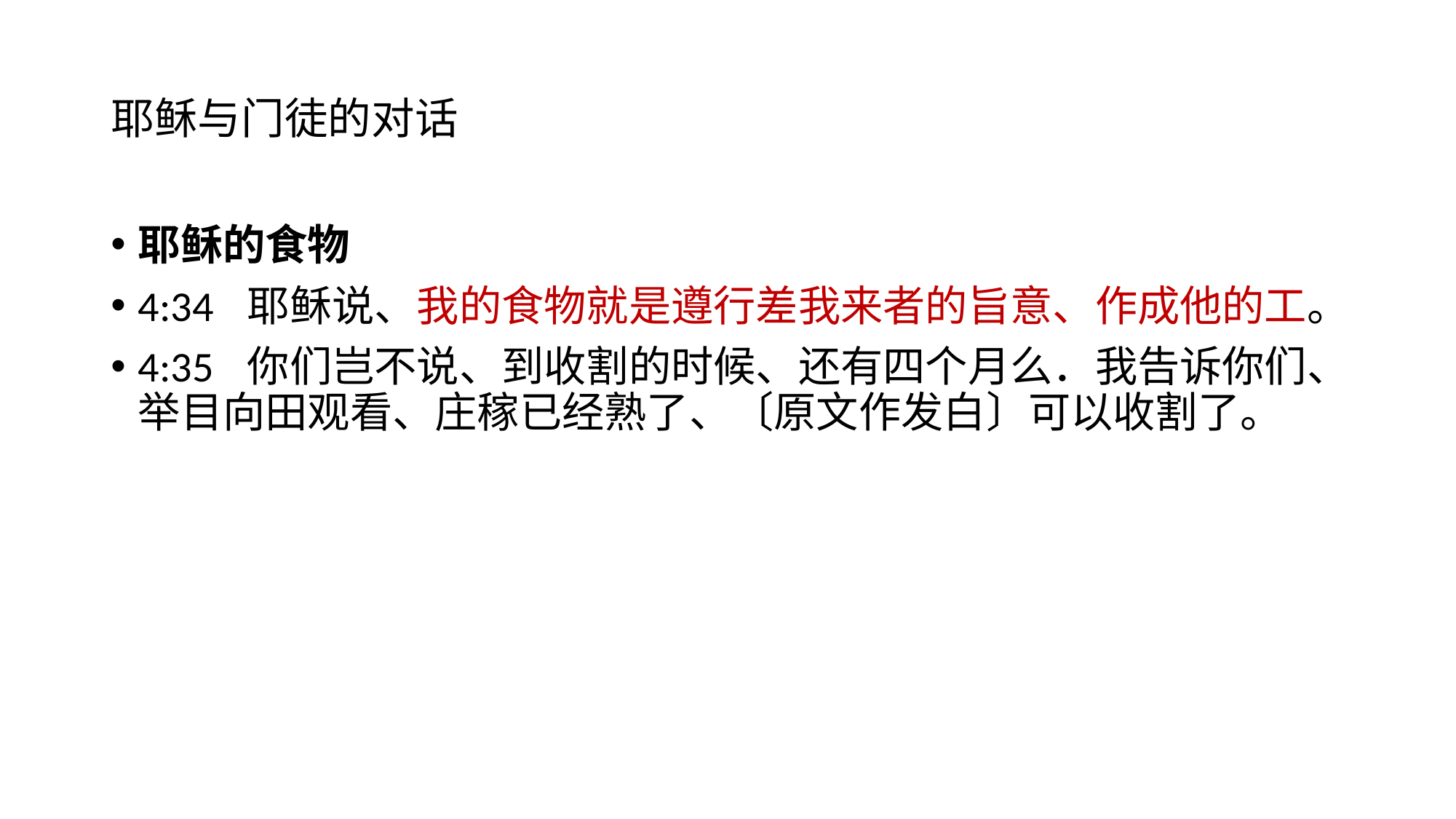

# 耶稣与门徒的对话
耶稣的食物
4:34	耶稣说、我的食物就是遵行差我来者的旨意、作成他的工。
4:35	你们岂不说、到收割的时候、还有四个月么．我告诉你们、举目向田观看、庄稼已经熟了、〔原文作发白〕可以收割了。